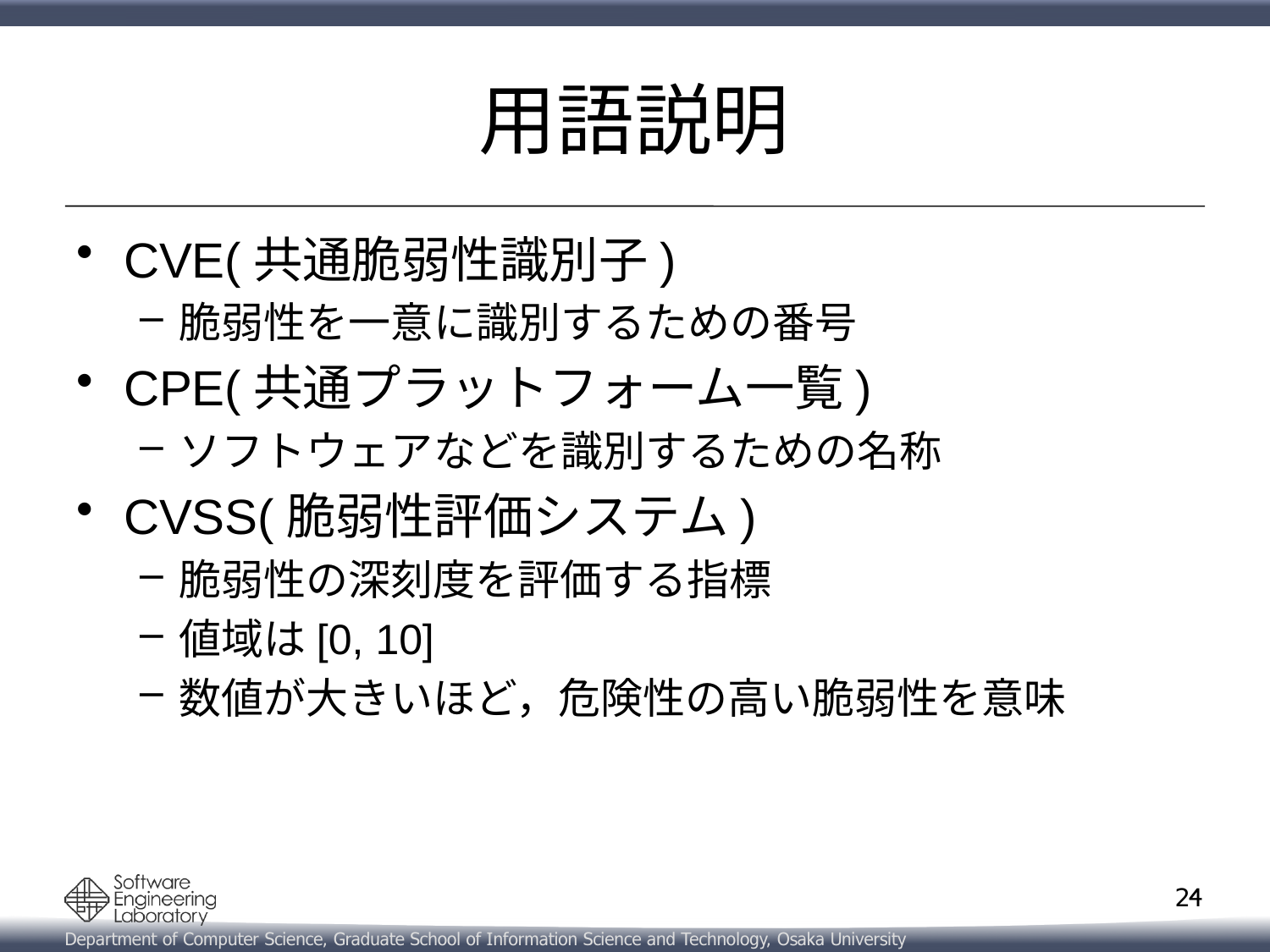

# 用語説明
CVE(共通脆弱性識別子)
脆弱性を一意に識別するための番号
CPE(共通プラットフォーム一覧)
ソフトウェアなどを識別するための名称
CVSS(脆弱性評価システム)
脆弱性の深刻度を評価する指標
値域は[0, 10]
数値が大きいほど，危険性の高い脆弱性を意味
24